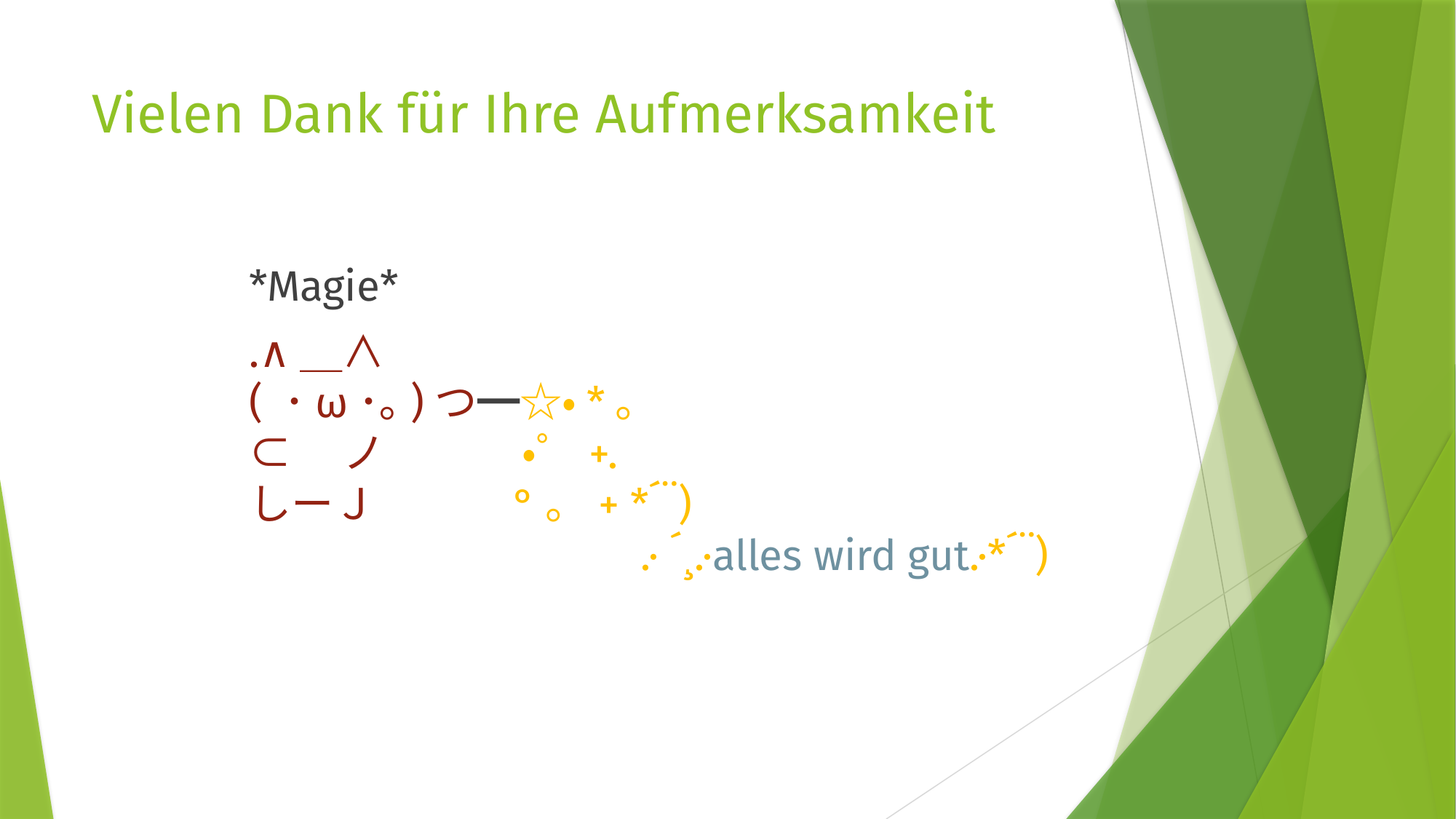

# Vielen Dank für Ihre Aufmerksamkeit
*Magie*
.∧＿∧
( ･ω･｡)つ━☆・*。
⊂　 ノ 　　　・゜+.
しーＪ　　　°。+ *´¨)
　　　　　　　　　.· ´¸.·alles wird gut.·*´¨)